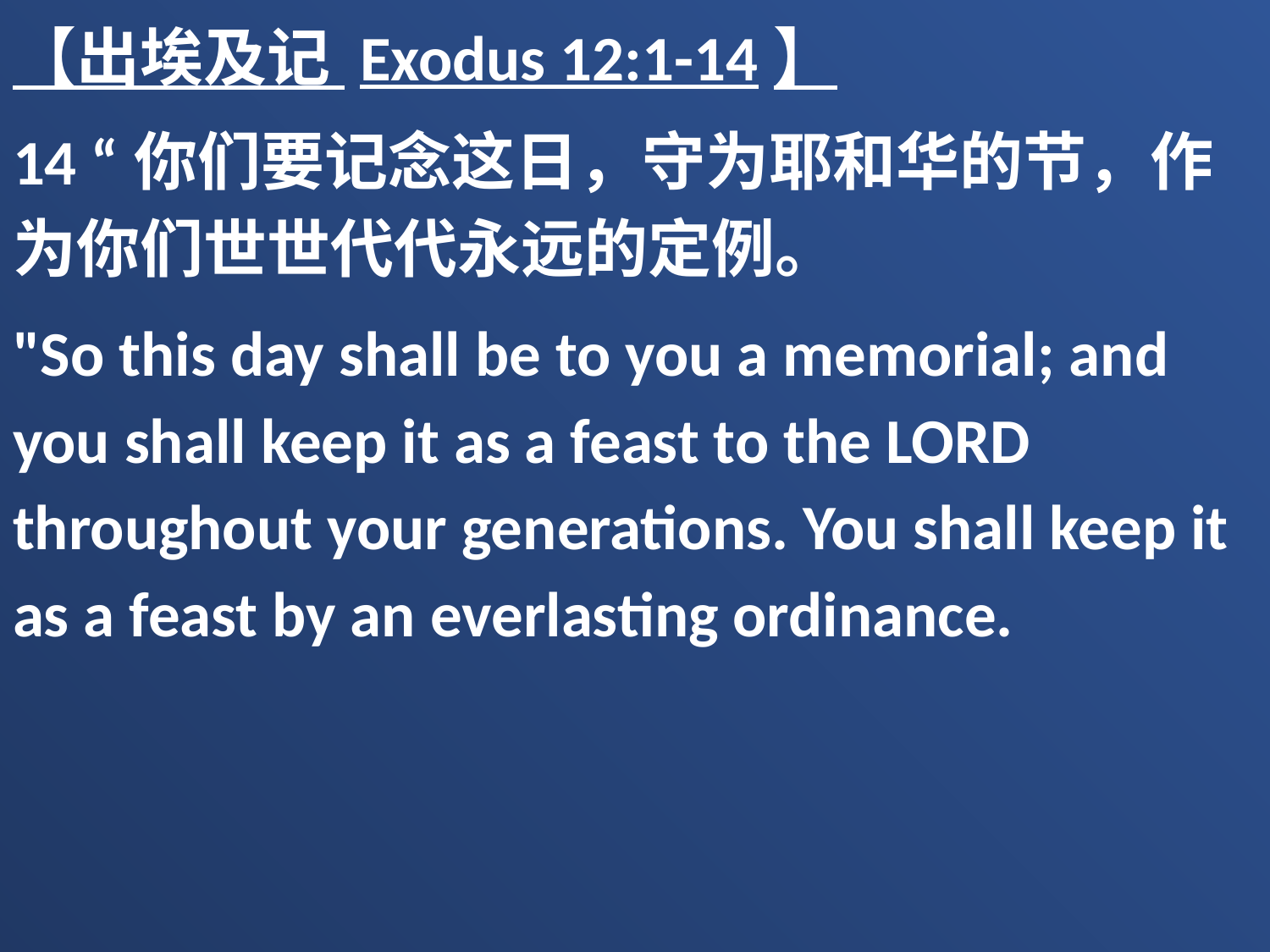

【出埃及记 Exodus 12:1-14】
14 “你们要记念这日，守为耶和华的节，作为你们世世代代永远的定例。
"So this day shall be to you a memorial; and you shall keep it as a feast to the LORD throughout your generations. You shall keep it as a feast by an everlasting ordinance.